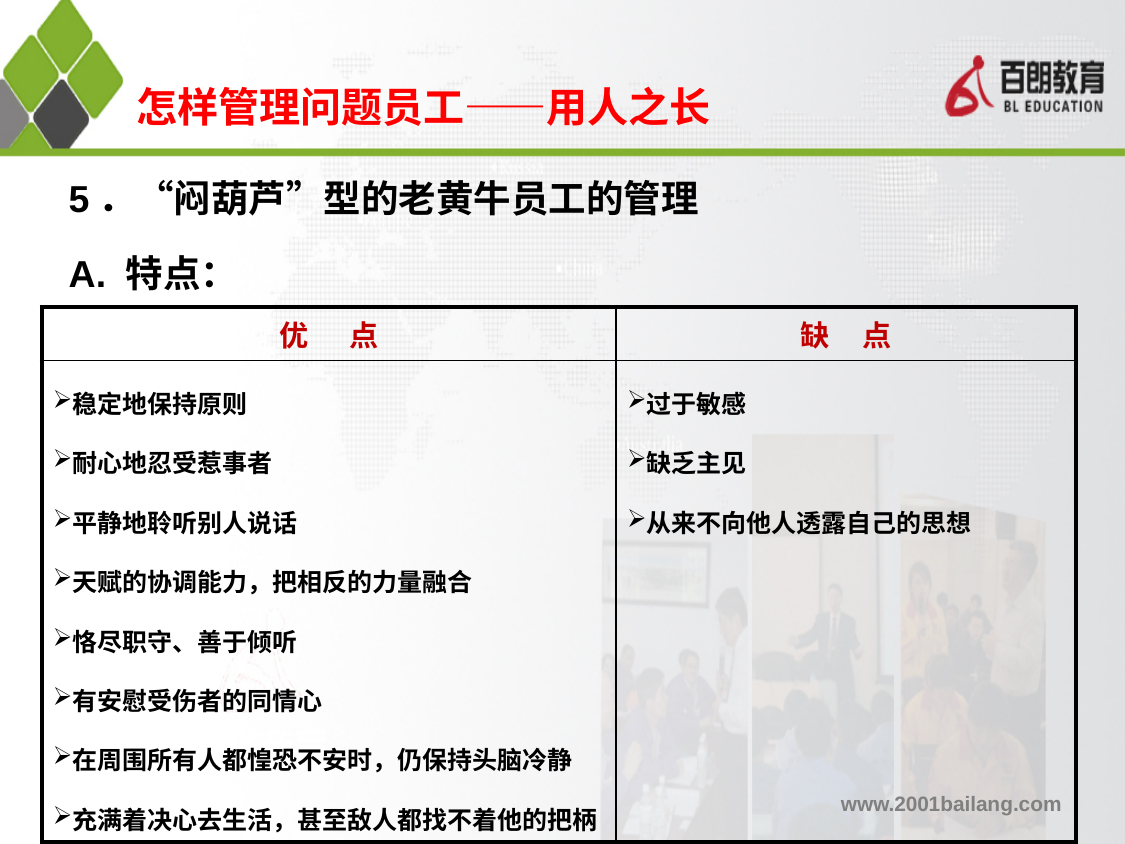

# 怎样管理问题员工——用人之长
5．“闷葫芦”型的老黄牛员工的管理
A. 特点：

| 优 点 | 缺 点 |
| --- | --- |
| 稳定地保持原则 耐心地忍受惹事者 平静地聆听别人说话 天赋的协调能力，把相反的力量融合 恪尽职守、善于倾听 有安慰受伤者的同情心 在周围所有人都惶恐不安时，仍保持头脑冷静 充满着决心去生活，甚至敌人都找不着他的把柄 | 过于敏感 缺乏主见 从来不向他人透露自己的思想 |